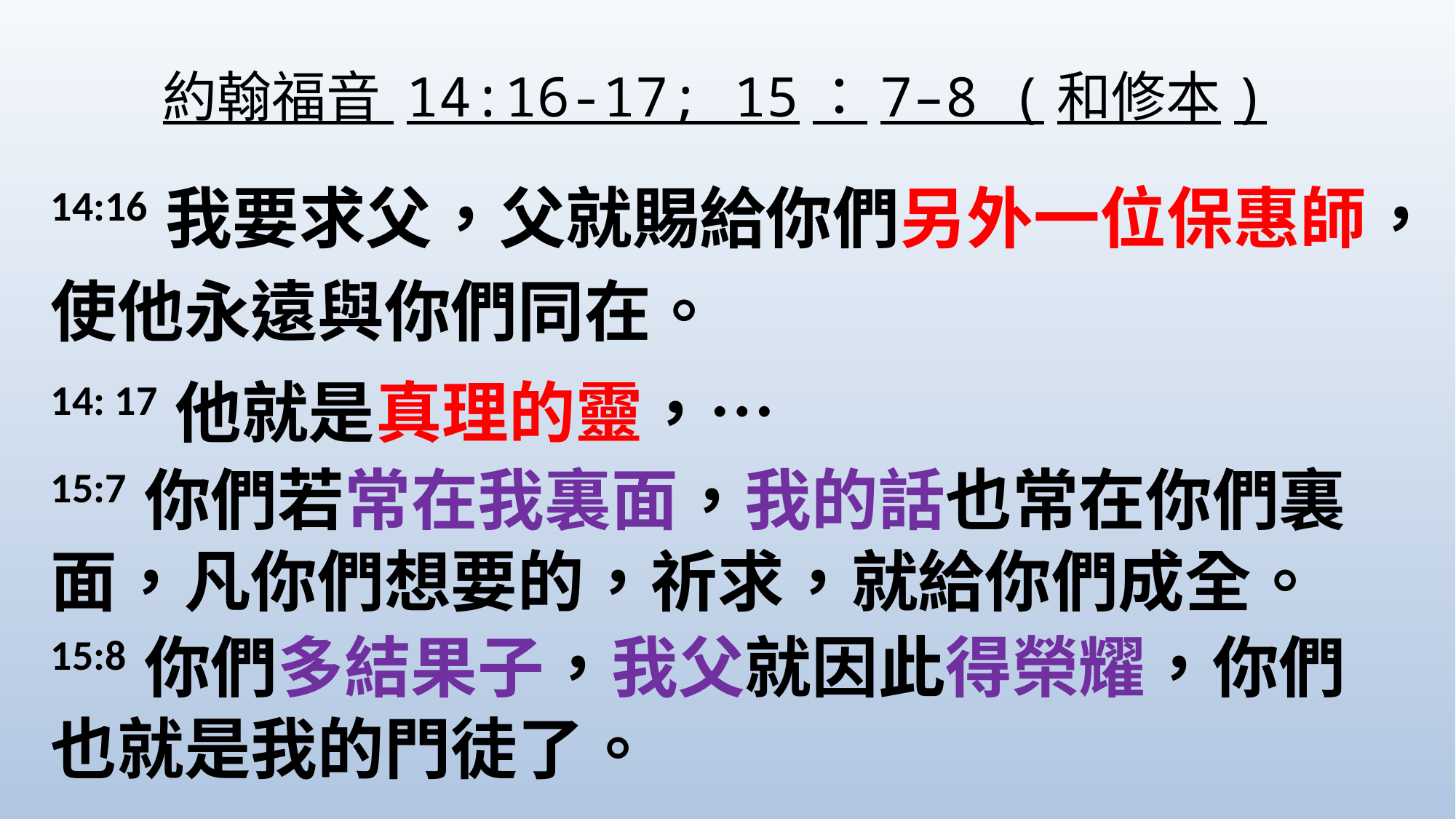

約翰福音 14:16-17; 15：7–8 (和修本)
14:16我要求父，父就賜給你們另外一位保惠師，使他永遠與你們同在。
14: 17他就是真理的靈，…
15:7你們若常在我裏面，我的話也常在你們裏面，凡你們想要的，祈求，就給你們成全。
15:8你們多結果子，我父就因此得榮耀，你們也就是我的門徒了。